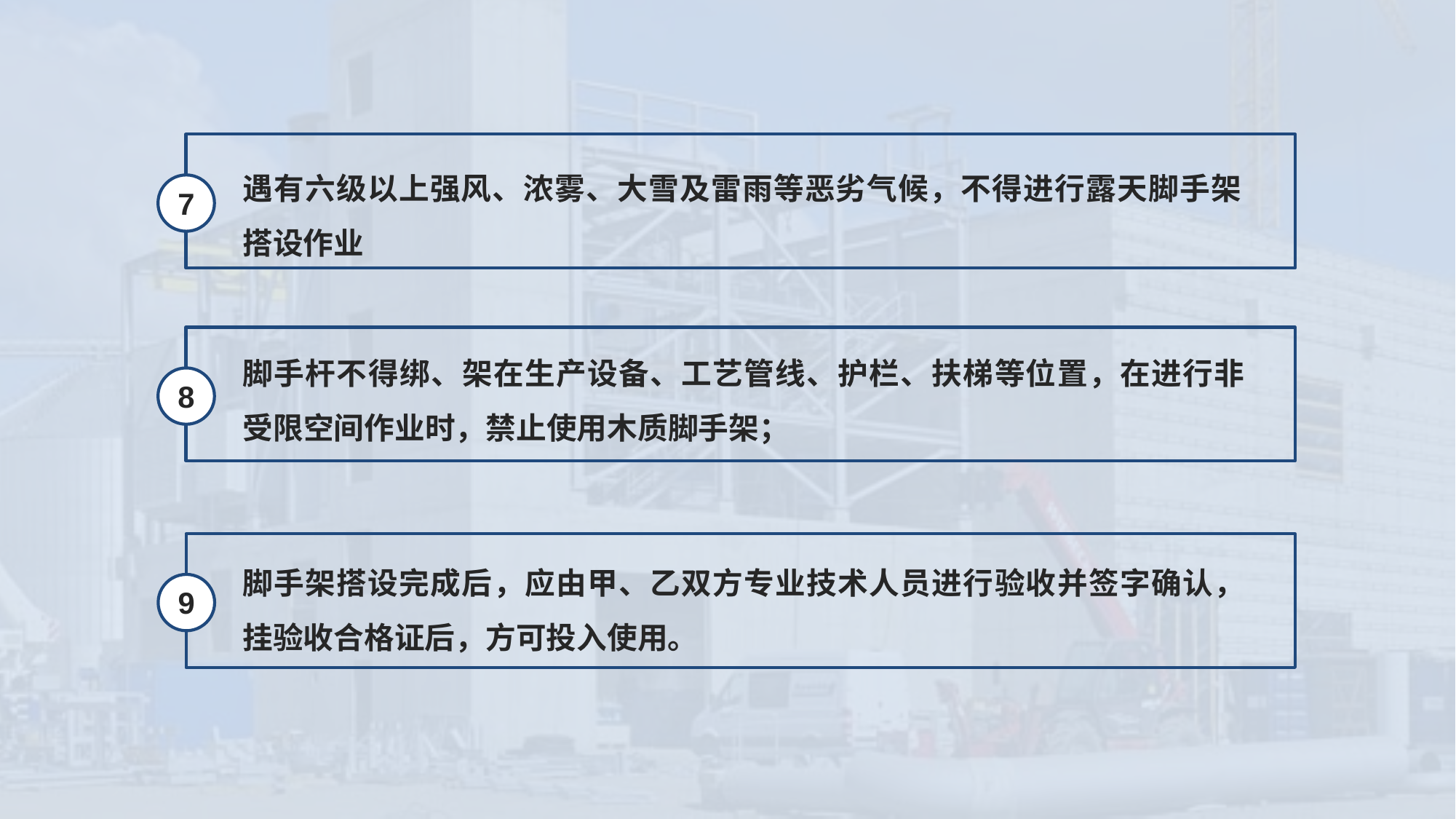

遇有六级以上强风、浓雾、大雪及雷雨等恶劣气候，不得进行露天脚手架搭设作业

7

脚手杆不得绑、架在生产设备、工艺管线、护栏、扶梯等位置，在进行非受限空间作业时，禁止使用木质脚手架；

8

脚手架搭设完成后，应由甲、乙双方专业技术人员进行验收并签字确认，挂验收合格证后，方可投入使用。

9